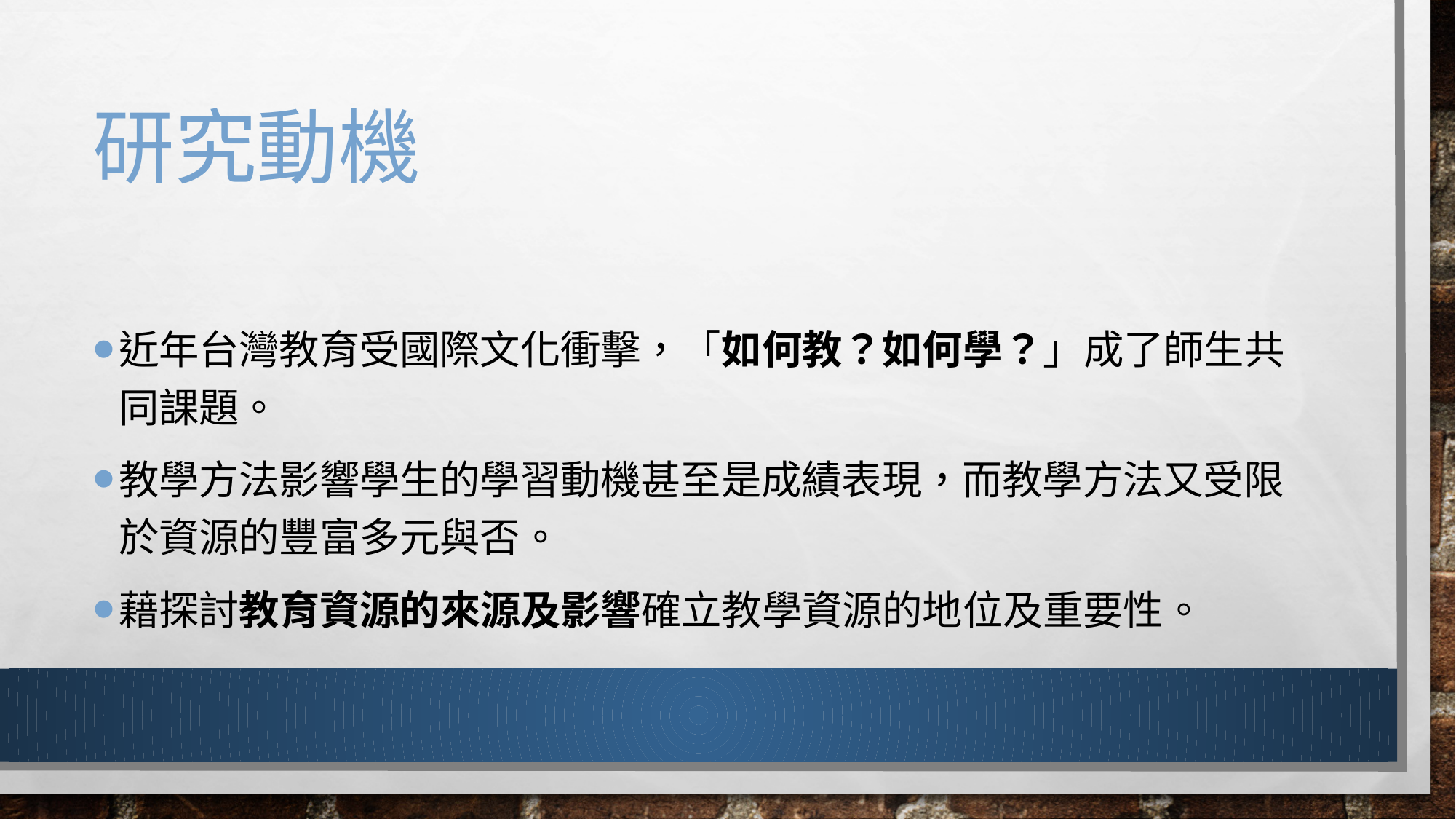

# 研究動機

近年台灣教育受國際文化衝擊，「如何教？如何學？」成了師生共同課題。
教學方法影響學生的學習動機甚至是成績表現，而教學方法又受限於資源的豐富多元與否。
藉探討教育資源的來源及影響確立教學資源的地位及重要性。